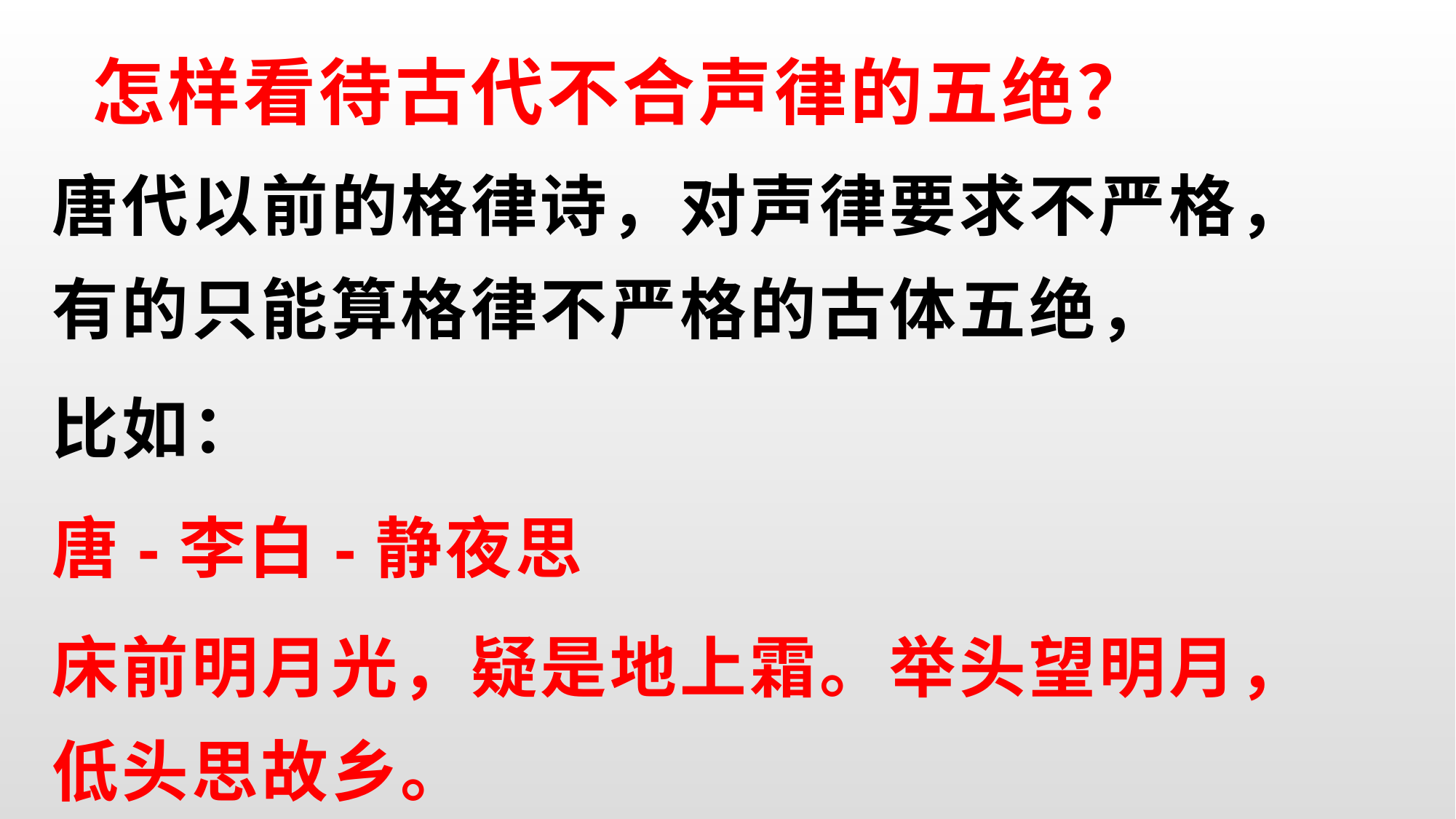

# 怎样看待古代不合声律的五绝？
唐代以前的格律诗，对声律要求不严格，有的只能算格律不严格的古体五绝，
比如：
唐-李白-静夜思
床前明月光，疑是地上霜。举头望明月，低头思故乡。